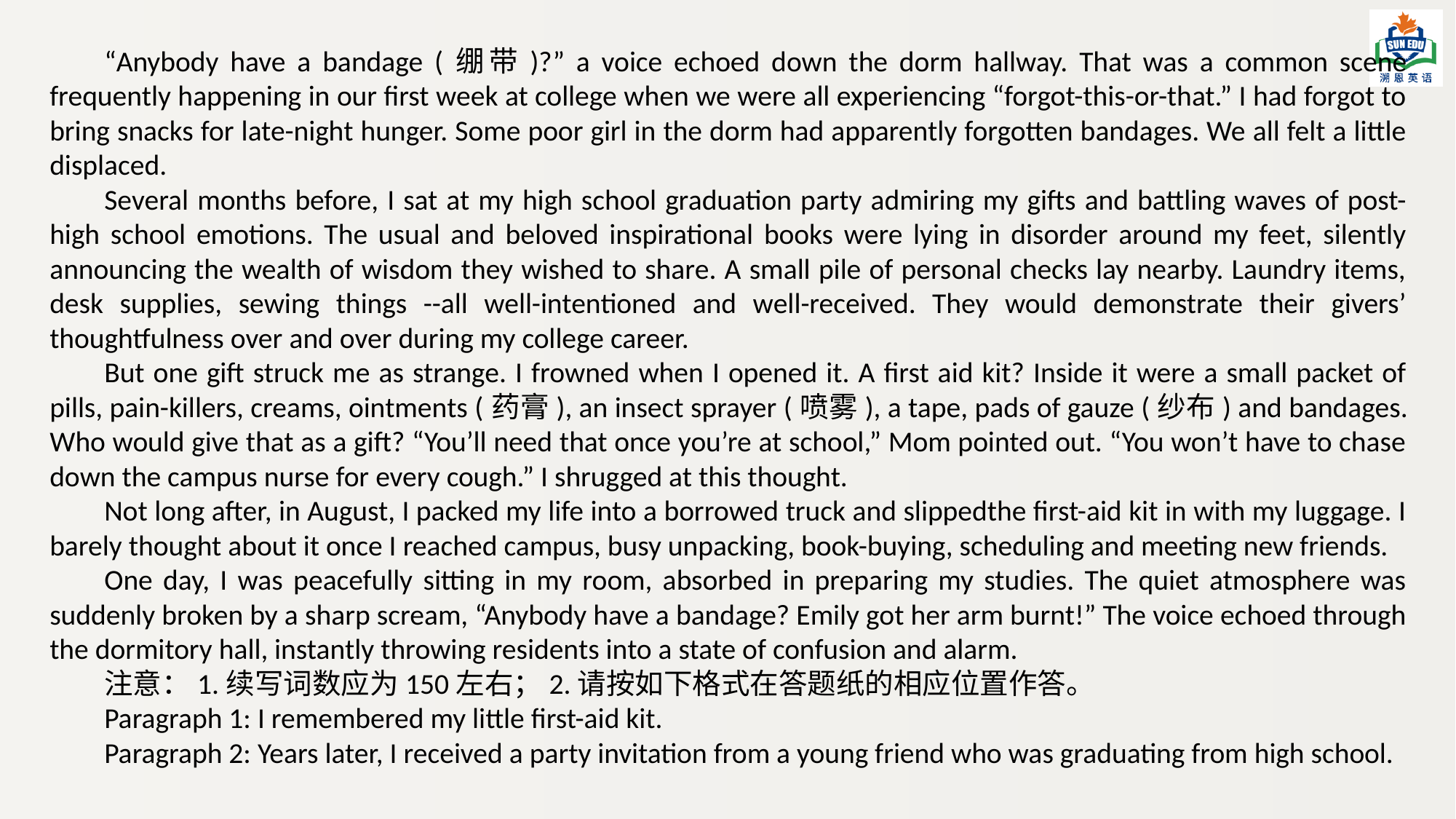

“Anybody have a bandage (绷带)?” a voice echoed down the dorm hallway. That was a common scene frequently happening in our first week at college when we were all experiencing “forgot-this-or-that.” I had forgot to bring snacks for late-night hunger. Some poor girl in the dorm had apparently forgotten bandages. We all felt a little displaced.
Several months before, I sat at my high school graduation party admiring my gifts and battling waves of post-high school emotions. The usual and beloved inspirational books were lying in disorder around my feet, silently announcing the wealth of wisdom they wished to share. A small pile of personal checks lay nearby. Laundry items, desk supplies, sewing things --all well-intentioned and well-received. They would demonstrate their givers’ thoughtfulness over and over during my college career.
But one gift struck me as strange. I frowned when I opened it. A first aid kit? Inside it were a small packet of pills, pain-killers, creams, ointments (药膏), an insect sprayer (喷雾), a tape, pads of gauze (纱布) and bandages. Who would give that as a gift? “You’ll need that once you’re at school,” Mom pointed out. “You won’t have to chase down the campus nurse for every cough.” I shrugged at this thought.
Not long after, in August, I packed my life into a borrowed truck and slippedthe first-aid kit in with my luggage. I barely thought about it once I reached campus, busy unpacking, book-buying, scheduling and meeting new friends.
One day, I was peacefully sitting in my room, absorbed in preparing my studies. The quiet atmosphere was suddenly broken by a sharp scream, “Anybody have a bandage? Emily got her arm burnt!” The voice echoed through the dormitory hall, instantly throwing residents into a state of confusion and alarm.
注意：1.续写词数应为150左右；2.请按如下格式在答题纸的相应位置作答。
Paragraph 1: I remembered my little first-aid kit.
Paragraph 2: Years later, I received a party invitation from a young friend who was graduating from high school.